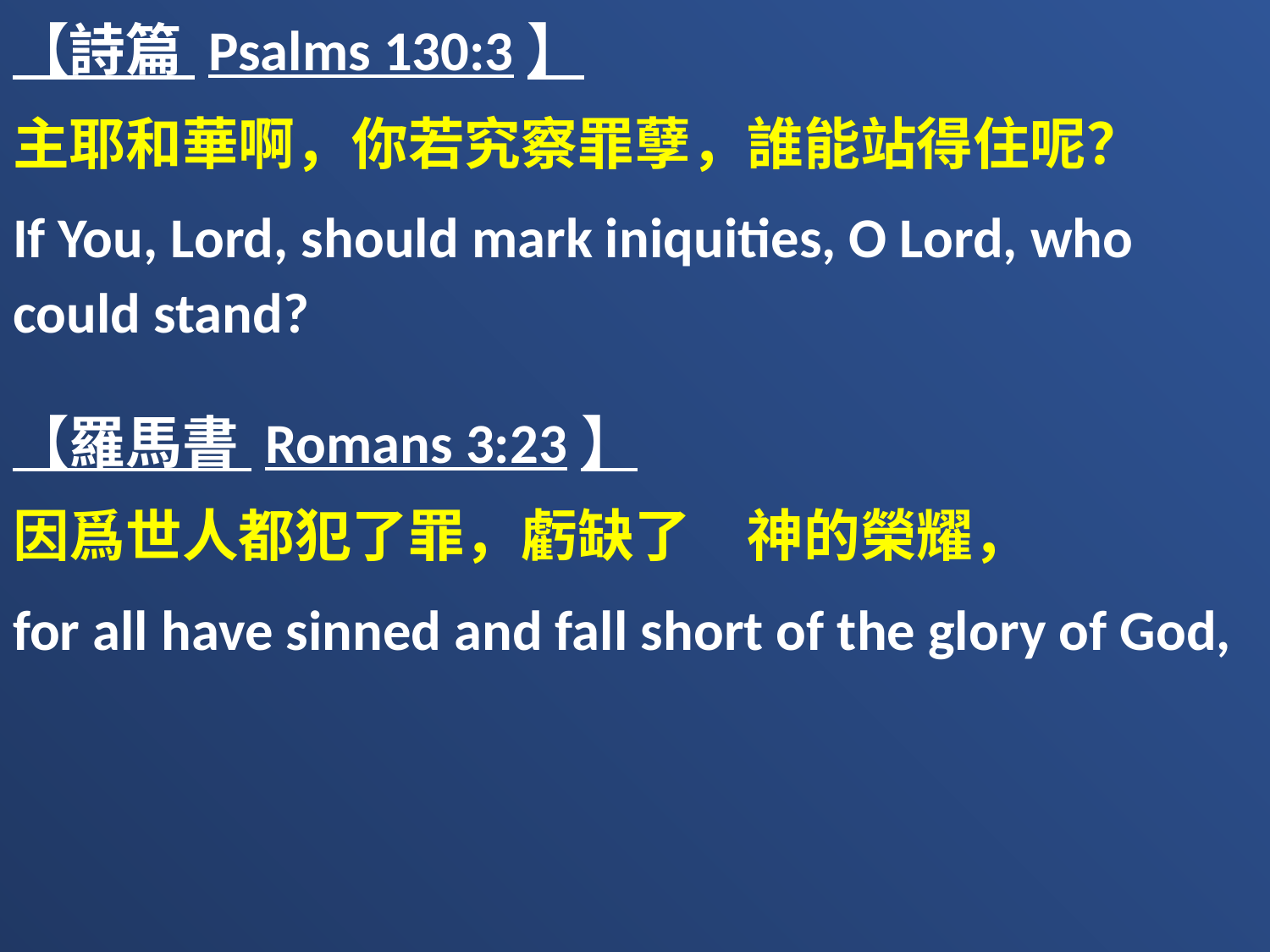

【詩篇 Psalms 130:3】
主耶和華啊，你若究察罪孽，誰能站得住呢？
If You, Lord, should mark iniquities, O Lord, who could stand?

【羅馬書 Romans 3:23】
因爲世人都犯了罪，虧缺了　神的榮耀，
for all have sinned and fall short of the glory of God,